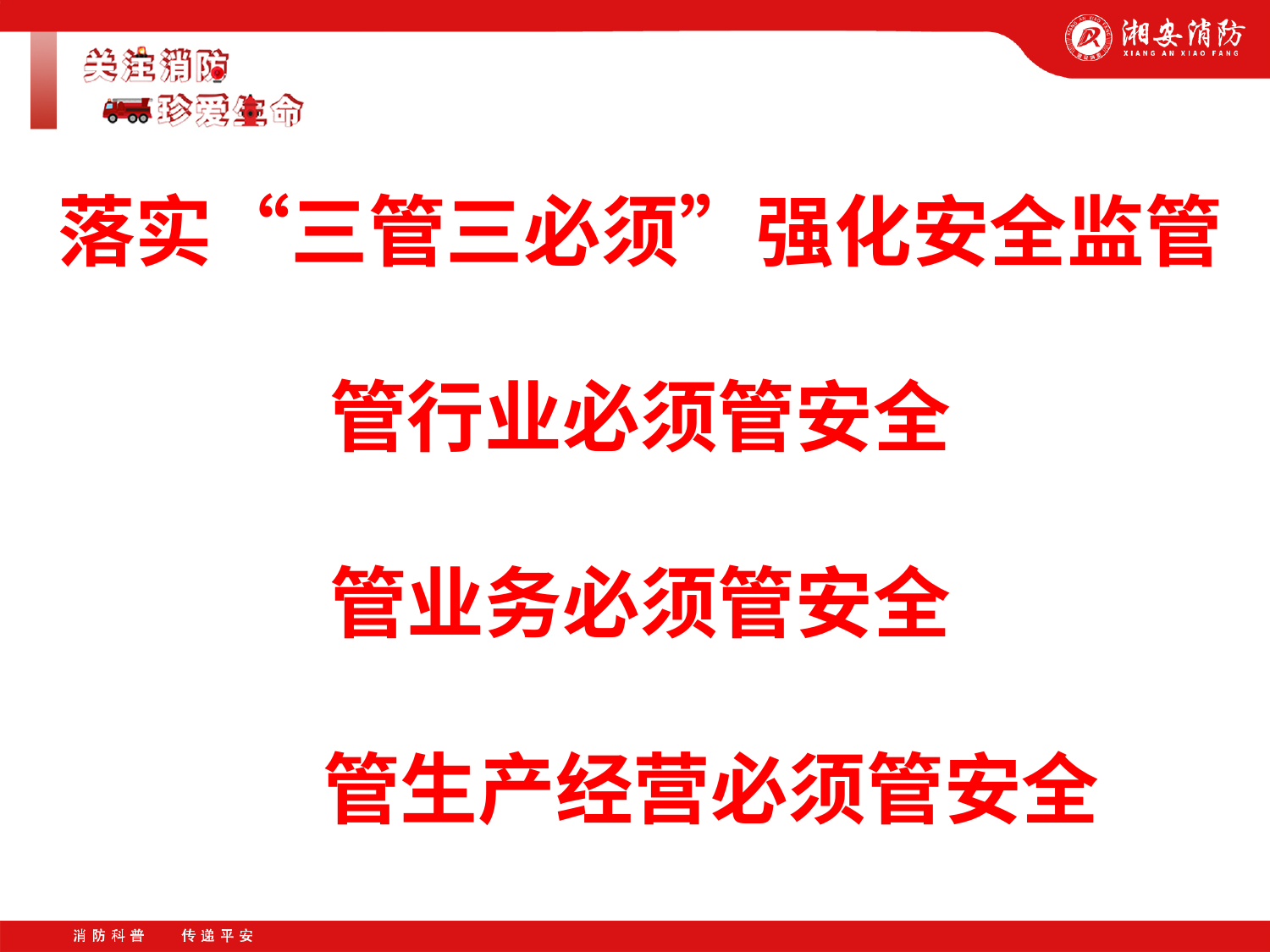

落实“三管三必须”强化安全监管

管行业必须管安全

管业务必须管安全

       管生产经营必须管安全